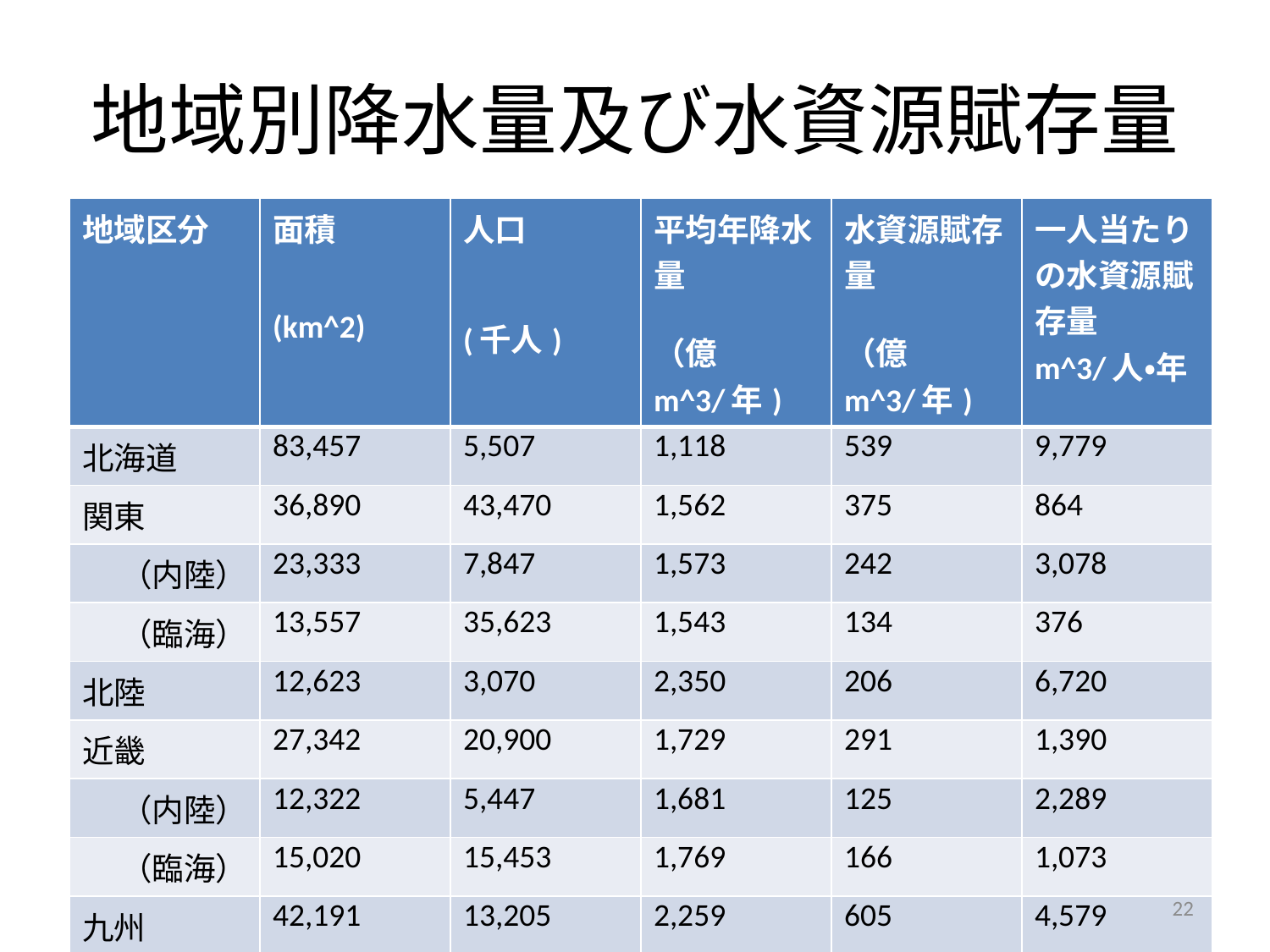

# 地域別降水量及び水資源賦存量
| 地域区分 | 面積 (km^2) | 人口 (千人) | 平均年降水量 （億m^3/年) | 水資源賦存量 （億m^3/年) | 一人当たりの水資源賦存量 m^3/人・年 |
| --- | --- | --- | --- | --- | --- |
| 北海道 | 83,457 | 5,507 | 1,118 | 539 | 9,779 |
| 関東 | 36,890 | 43,470 | 1,562 | 375 | 864 |
| （内陸） | 23,333 | 7,847 | 1,573 | 242 | 3,078 |
| （臨海） | 13,557 | 35,623 | 1,543 | 134 | 376 |
| 北陸 | 12,623 | 3,070 | 2,350 | 206 | 6,720 |
| 近畿 | 27,342 | 20,900 | 1,729 | 291 | 1,390 |
| （内陸） | 12,322 | 5,447 | 1,681 | 125 | 2,289 |
| （臨海） | 15,020 | 15,453 | 1,769 | 166 | 1,073 |
| 九州 | 42,191 | 13,205 | 2,259 | 605 | 4,579 |
| （北九州） | 17,862 | 8,546 | 1,954 | 198 | 2,315 |
| （南九州） | 24,329 | 4,659 | 2,484 | 407 | 8,731 |
22